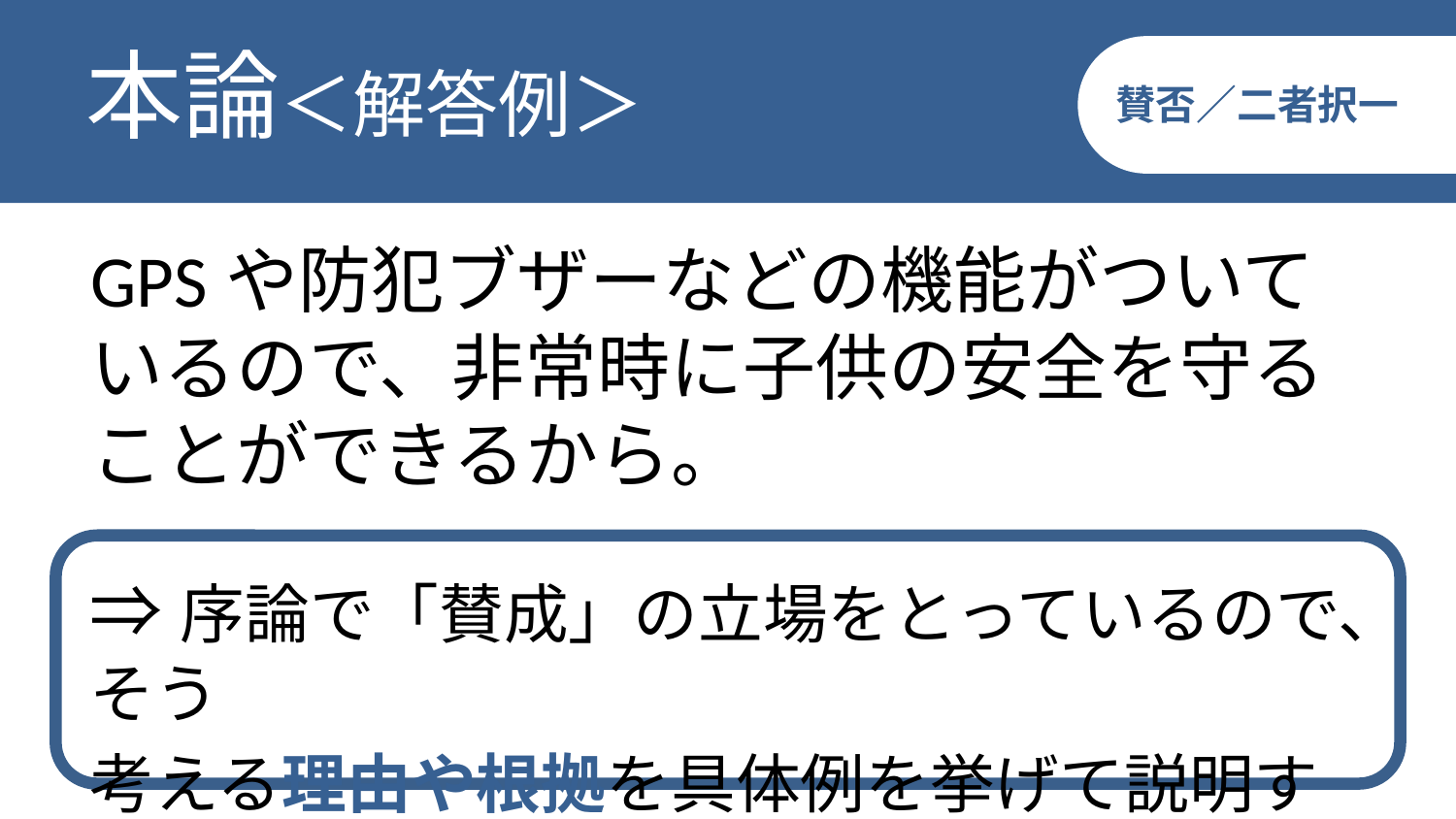

本論＜解答例＞

賛否／二者択一
GPSや防犯ブザーなどの機能がついているので、非常時に子供の安全を守ることができるから。

⇒序論で「賛成」の立場をとっているので、そう
考える理由や根拠を具体例を挙げて説明する。